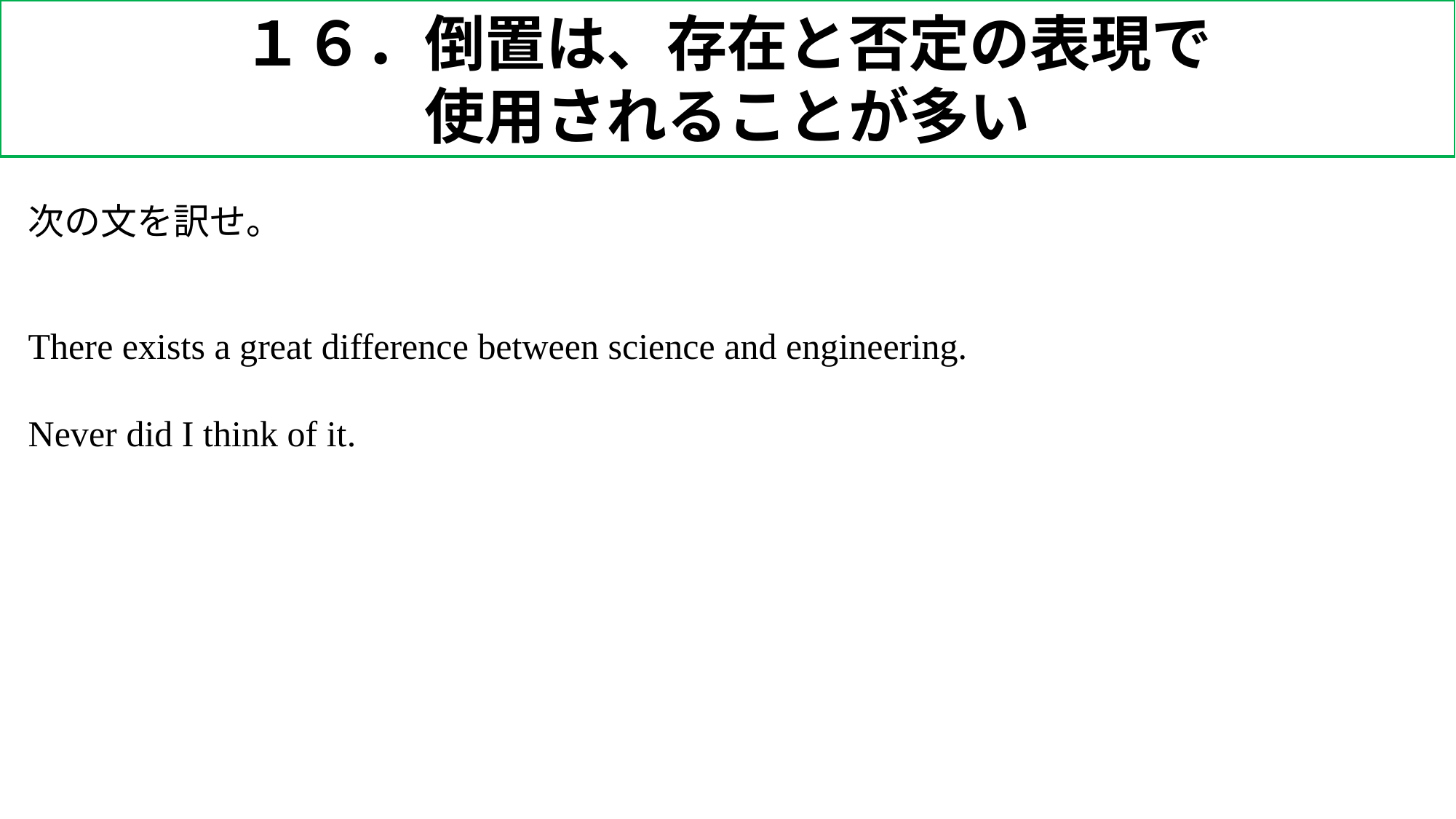

１６．倒置は、存在と否定の表現で
使用されることが多い
次の文を訳せ。
There exists a great difference between science and engineering.

Never did I think of it.